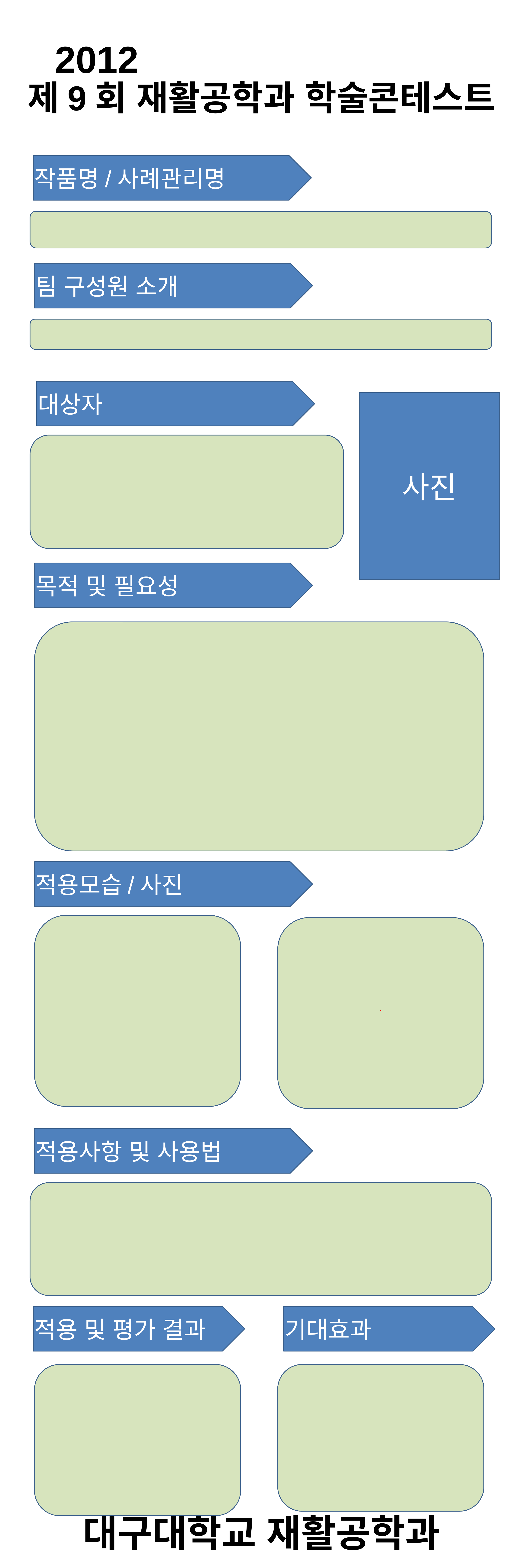

2012
제9회 재활공학과 학술콘테스트
작품명/사례관리명

팀 구성원 소개

대상자
사진

목적 및 필요성

적용모습/사진

.

적용사항 및 사용법

적용 및 평가 결과
기대효과

대구대학교 재활공학과